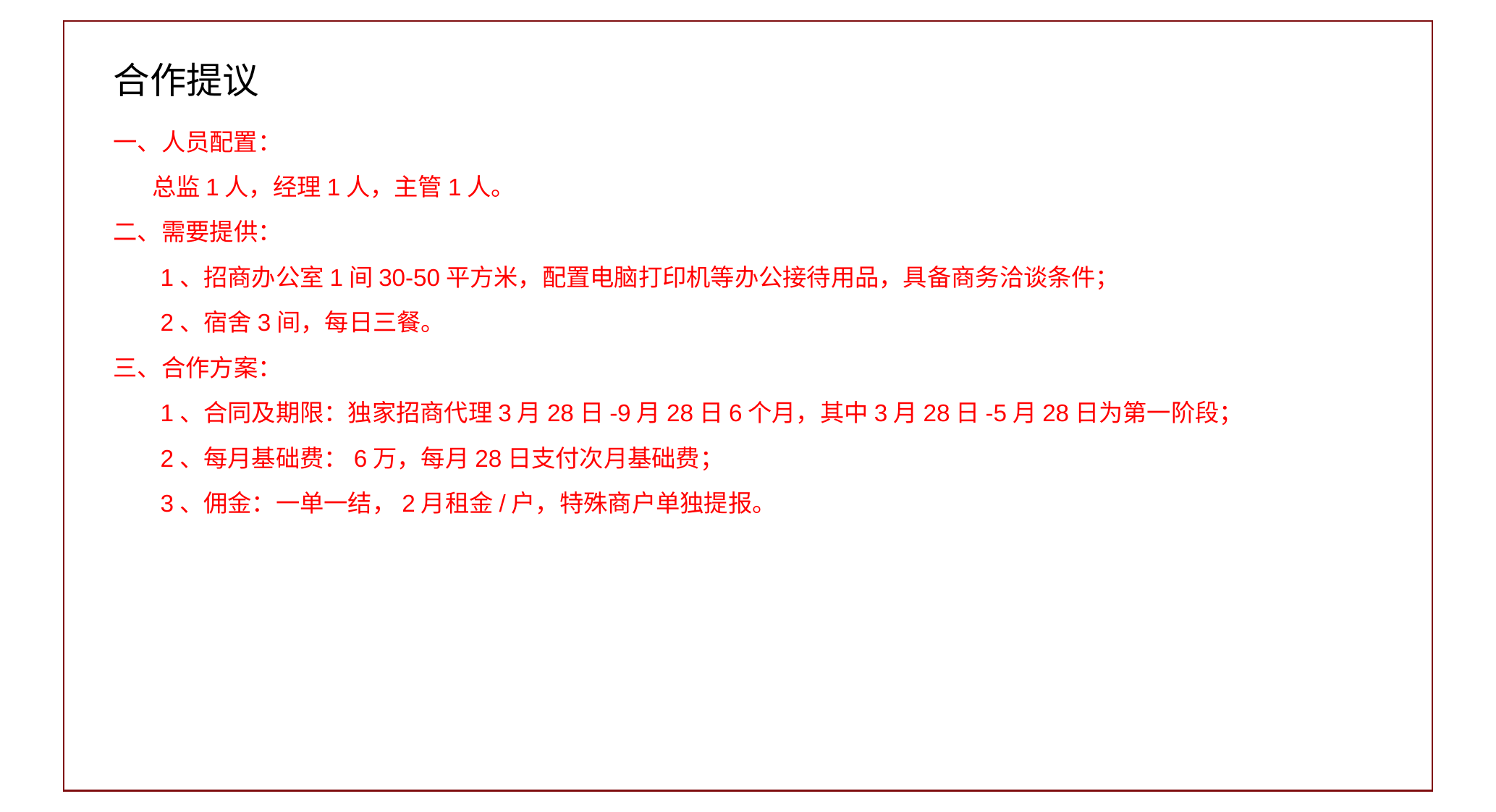

# 合作提议
一、人员配置：
      总监1人，经理1人，主管1人。
二、需要提供：
       1、招商办公室1间30-50平方米，配置电脑打印机等办公接待用品，具备商务洽谈条件；
       2、宿舍3间，每日三餐。
三、合作方案：
       1、合同及期限：独家招商代理3月28日-9月28日6个月，其中3月28日-5月28日为第一阶段；
       2、每月基础费：6万，每月28日支付次月基础费；
       3、佣金：一单一结，2月租金/户，特殊商户单独提报。